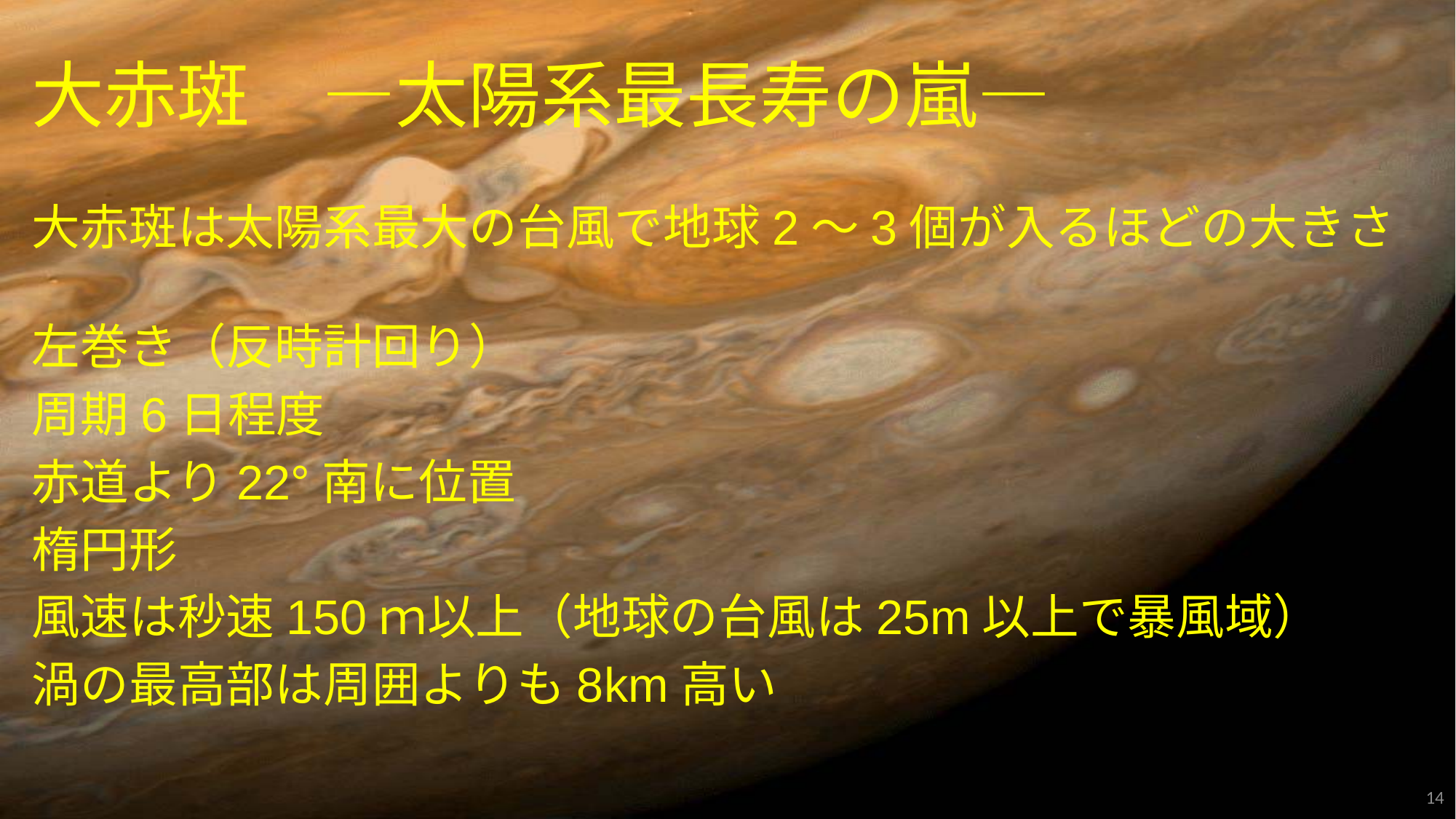

# 大赤斑　―太陽系最長寿の嵐―
大赤斑は太陽系最大の台風で地球2～3個が入るほどの大きさ
左巻き（反時計回り）
周期6日程度
赤道より22°南に位置
楕円形
風速は秒速150ｍ以上（地球の台風は25m以上で暴風域）
渦の最高部は周囲よりも8km高い
14